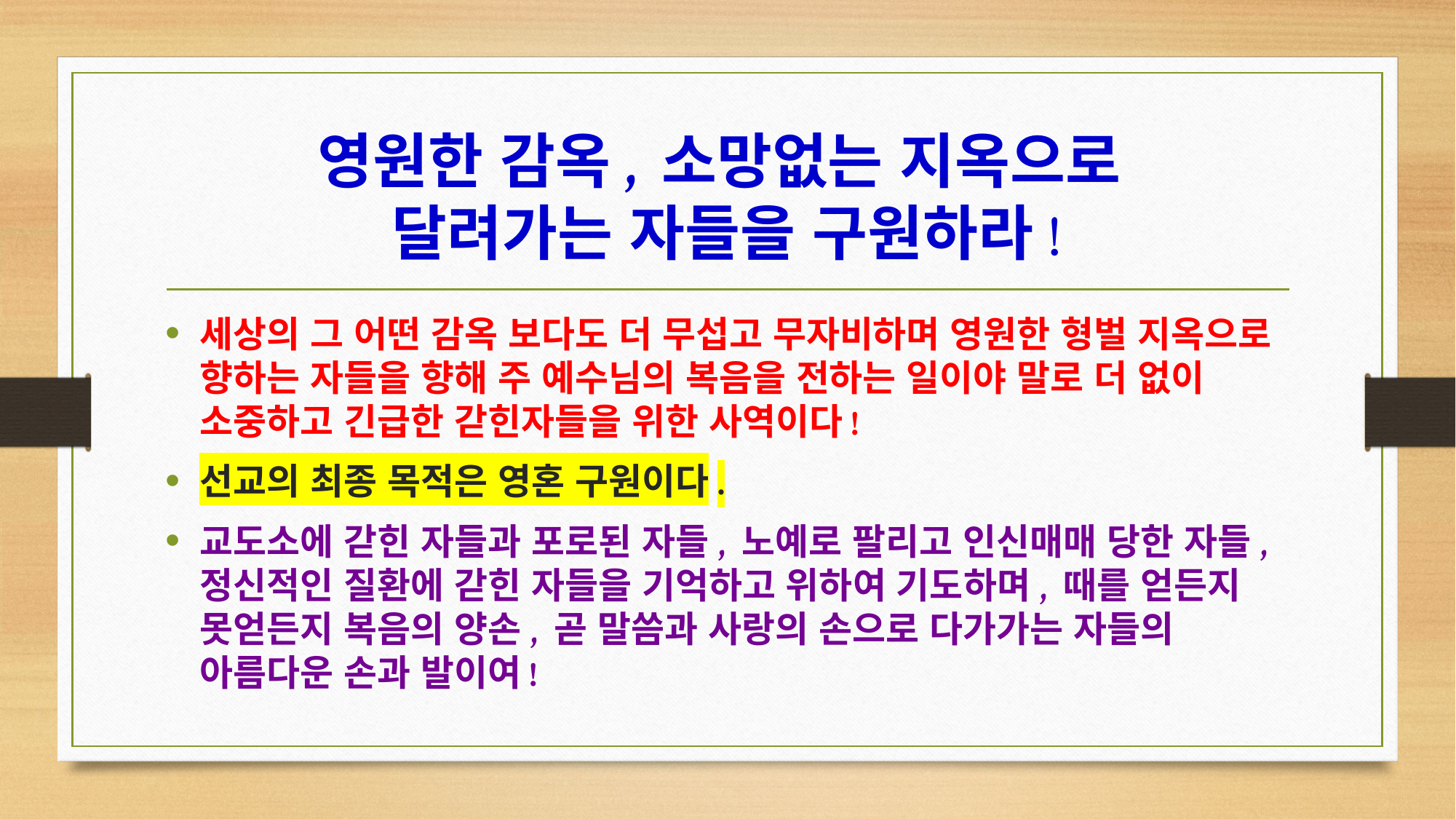

# 영원한 감옥, 소망없는 지옥으로 달려가는 자들을 구원하라!
세상의 그 어떤 감옥 보다도 더 무섭고 무자비하며 영원한 형벌 지옥으로 향하는 자들을 향해 주 예수님의 복음을 전하는 일이야 말로 더 없이 소중하고 긴급한 갇힌자들을 위한 사역이다!
선교의 최종 목적은 영혼 구원이다.
교도소에 갇힌 자들과 포로된 자들, 노예로 팔리고 인신매매 당한 자들, 정신적인 질환에 갇힌 자들을 기억하고 위하여 기도하며, 때를 얻든지 못얻든지 복음의 양손, 곧 말씀과 사랑의 손으로 다가가는 자들의 아름다운 손과 발이여!